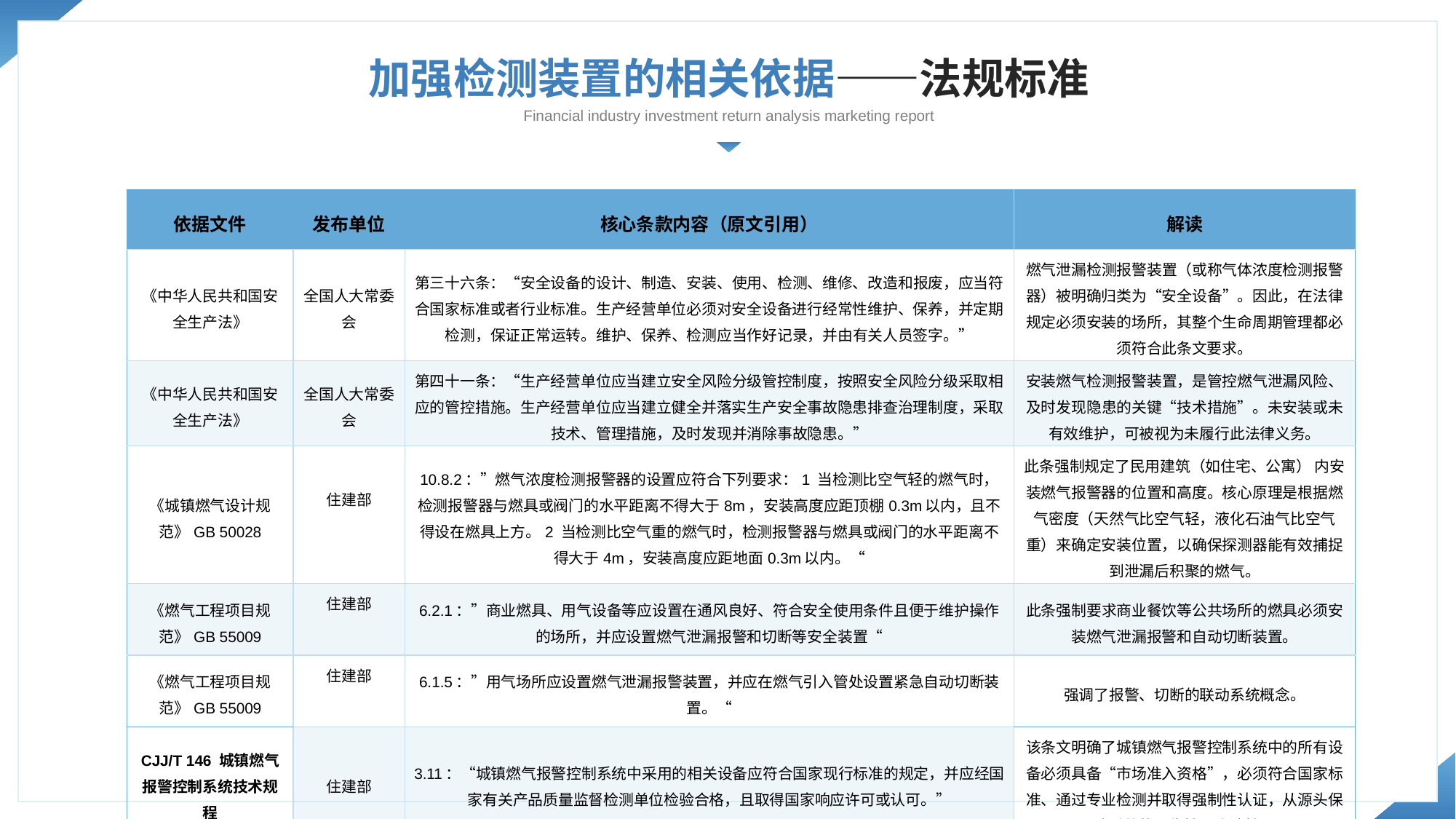

加强检测装置的相关依据——法规标准
Financial industry investment return analysis marketing report

| 依据文件 | 发布单位 | 核心条款内容（原文引用） | 解读 |
| --- | --- | --- | --- |
| 《中华人民共和国安全生产法》 | 全国人大常委会 | 第三十六条：“安全设备的设计、制造、安装、使用、检测、维修、改造和报废，应当符合国家标准或者行业标准。生产经营单位必须对安全设备进行经常性维护、保养，并定期检测，保证正常运转。维护、保养、检测应当作好记录，并由有关人员签字。” | 燃气泄漏检测报警装置（或称气体浓度检测报警器）被明确归类为“安全设备”。因此，在法律规定必须安装的场所，其整个生命周期管理都必须符合此条文要求。 |
| 《中华人民共和国安全生产法》 | 全国人大常委会 | 第四十一条：“生产经营单位应当建立安全风险分级管控制度，按照安全风险分级采取相应的管控措施。生产经营单位应当建立健全并落实生产安全事故隐患排查治理制度，采取技术、管理措施，及时发现并消除事故隐患。” | 安装燃气检测报警装置，是管控燃气泄漏风险、及时发现隐患的关键“技术措施”。未安装或未有效维护，可被视为未履行此法律义务。 |
| 《城镇燃气设计规范》GB 50028 | 住建部 | 10.8.2：”燃气浓度检测报警器的设置应符合下列要求：1 当检测比空气轻的燃气时，检测报警器与燃具或阀门的水平距离不得大于8m，安装高度应距顶棚0.3m以内，且不得设在燃具上方。2 当检测比空气重的燃气时，检测报警器与燃具或阀门的水平距离不得大于4m，安装高度应距地面0.3m以内。“ | 此条强制规定了民用建筑（如住宅、公寓） 内安装燃气报警器的位置和高度。核心原理是根据燃气密度（天然气比空气轻，液化石油气比空气重）来确定安装位置，以确保探测器能有效捕捉到泄漏后积聚的燃气。 |
| 《燃气工程项目规范》GB 55009 | 住建部 | 6.2.1：”商业燃具、用气设备等应设置在通风良好、符合安全使用条件且便于维护操作的场所，并应设置燃气泄漏报警和切断等安全装置“ | 此条强制要求商业餐饮等公共场所的燃具必须安装燃气泄漏报警和自动切断装置。 |
| 《燃气工程项目规范》GB 55009 | 住建部 | 6.1.5：”用气场所应设置燃气泄漏报警装置，并应在燃气引入管处设置紧急自动切断装置。“ | 强调了报警、切断的联动系统概念。 |
| CJJ/T 146 城镇燃气报警控制系统技术规程 | 住建部 | 3.11：“城镇燃气报警控制系统中采用的相关设备应符合国家现行标准的规定，并应经国家有关产品质量监督检测单位检验合格，且取得国家响应许可或认可。” | 该条文明确了城镇燃气报警控制系统中的所有设备必须具备“市场准入资格”，必须符合国家标准、通过专业检测并取得强制性认证，从源头保障系统的可靠性与合法性。 |